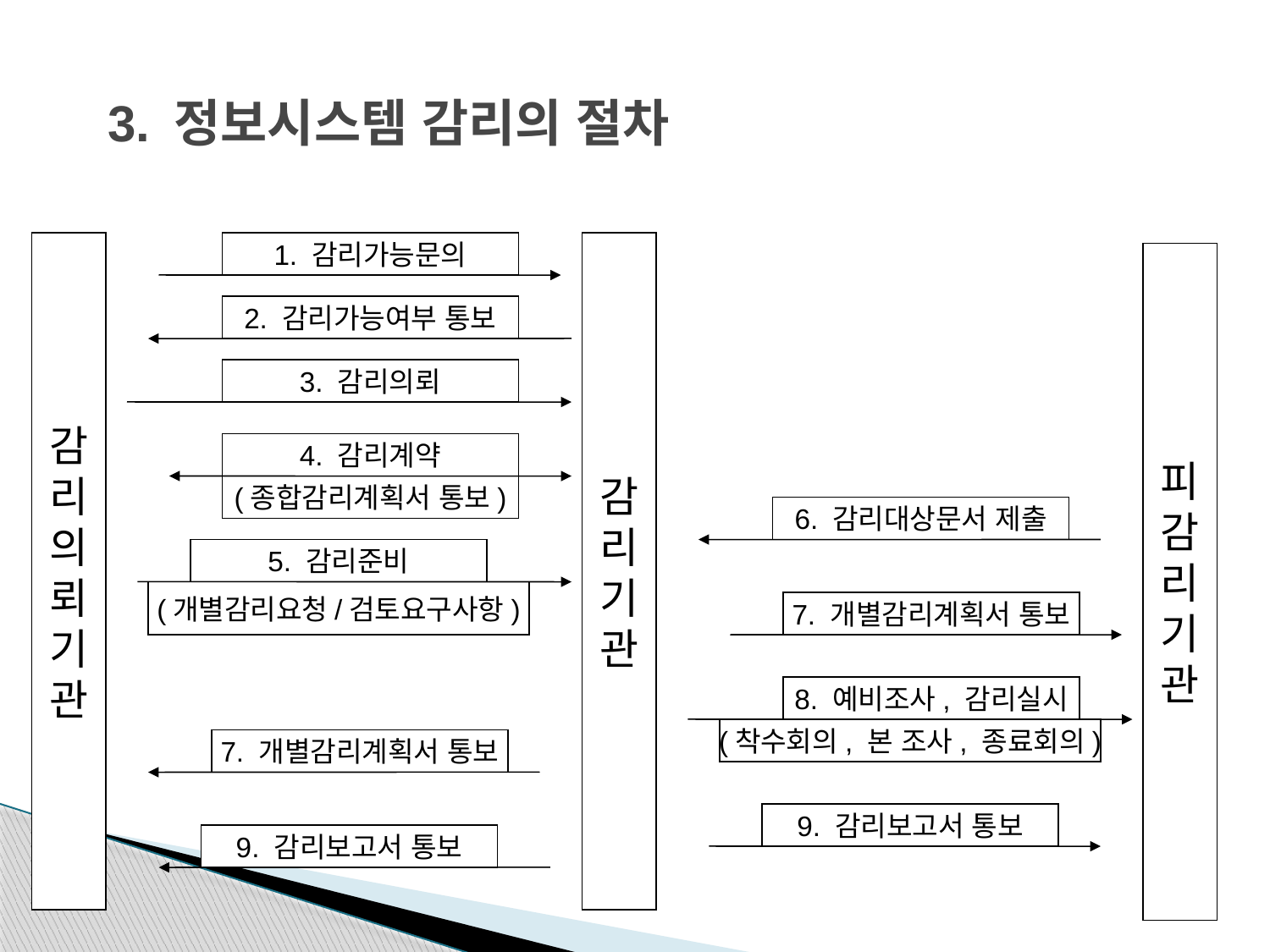

# 3. 정보시스템 감리의 절차
감
리
의
뢰
기
관
1. 감리가능문의
감
리
기
관
피
감
리
기
관

2. 감리가능여부 통보

3. 감리의뢰

4. 감리계약

(종합감리계획서 통보)
6. 감리대상문서 제출
5. 감리준비

(개별감리요청/검토요구사항)

7. 개별감리계획서 통보

8. 예비조사, 감리실시

(착수회의, 본 조사, 종료회의)
7. 개별감리계획서 통보

9. 감리보고서 통보
9. 감리보고서 통보